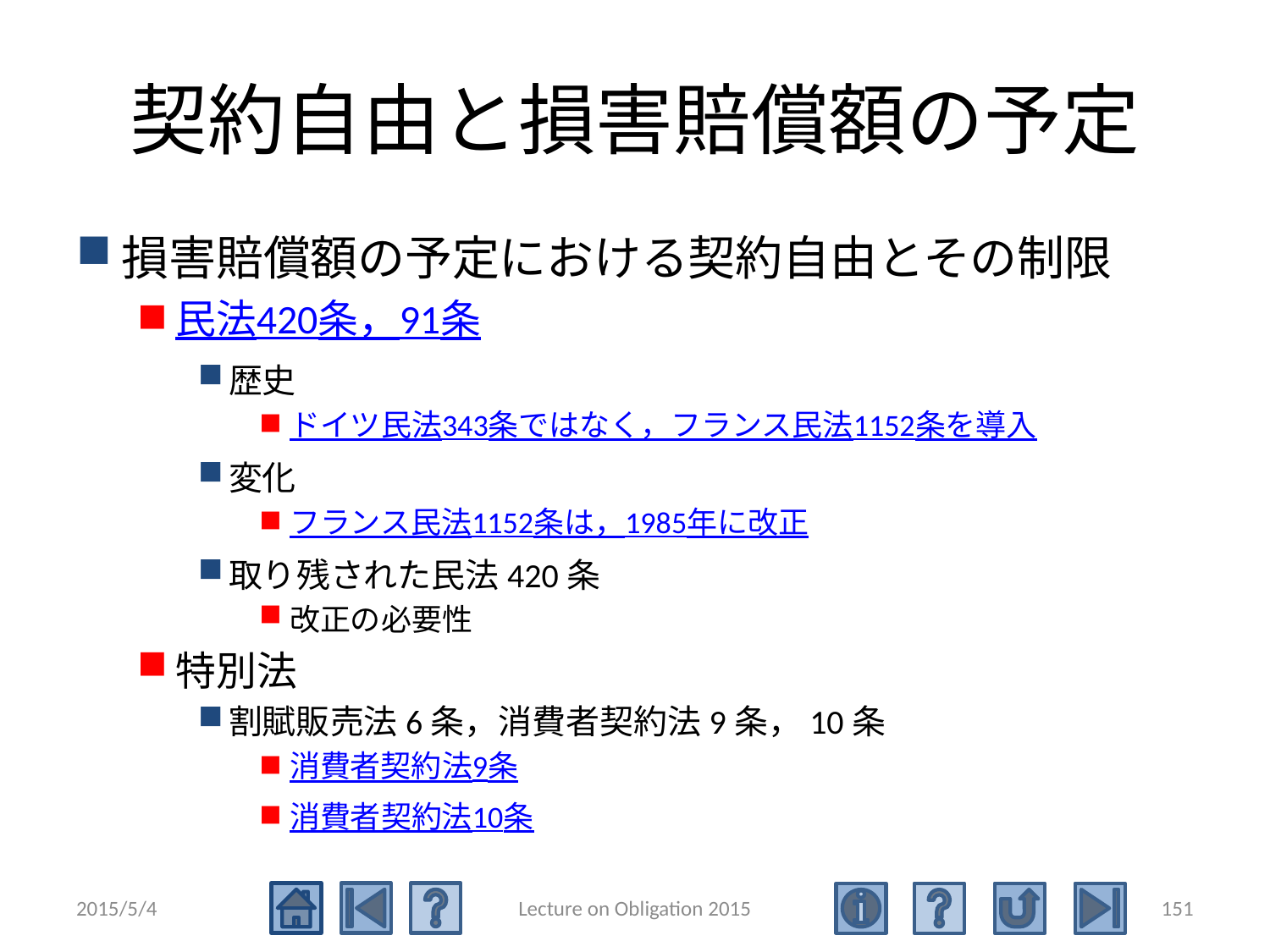

# 契約自由と損害賠償額の予定
損害賠償額の予定における契約自由とその制限
民法420条，91条
歴史
ドイツ民法343条ではなく，フランス民法1152条を導入
変化
フランス民法1152条は，1985年に改正
取り残された民法420条
改正の必要性
特別法
割賦販売法6条，消費者契約法9条，10条
消費者契約法9条
消費者契約法10条
2015/5/4
Lecture on Obligation 2015
151